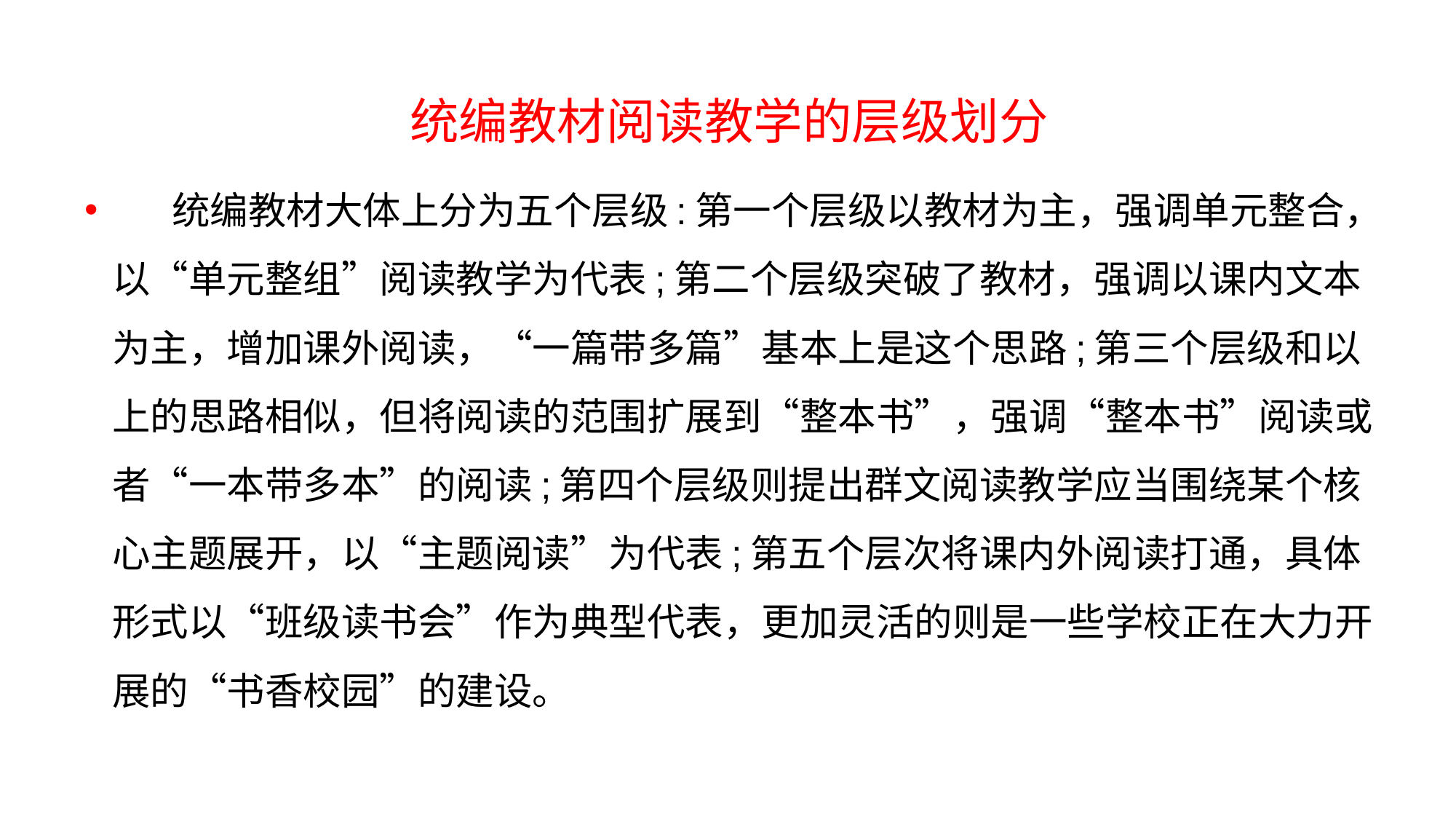

#
统编教材阅读教学的层级划分
      统编教材大体上分为五个层级:第一个层级以教材为主，强调单元整合，以“单元整组”阅读教学为代表;第二个层级突破了教材，强调以课内文本为主，增加课外阅读，“一篇带多篇”基本上是这个思路;第三个层级和以上的思路相似，但将阅读的范围扩展到“整本书”，强调“整本书”阅读或者“一本带多本”的阅读;第四个层级则提出群文阅读教学应当围绕某个核心主题展开，以“主题阅读”为代表;第五个层次将课内外阅读打通，具体形式以“班级读书会”作为典型代表，更加灵活的则是一些学校正在大力开展的“书香校园”的建设。